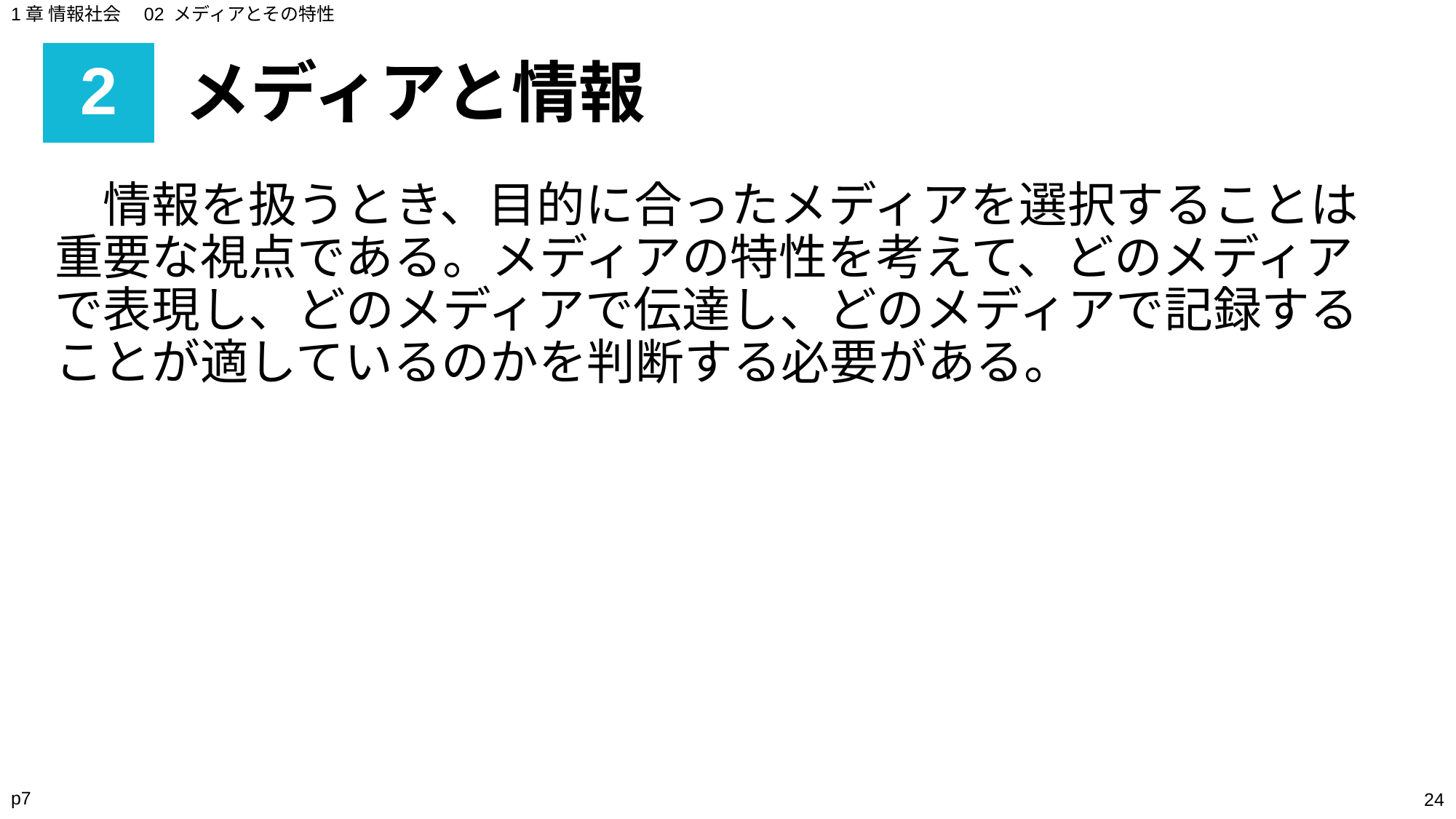

1章 情報社会　02 メディアとその特性

# 2
メディアと情報
　情報を扱うとき、目的に合ったメディアを選択することは重要な視点である。メディアの特性を考えて、どのメディアで表現し、どのメディアで伝達し、どのメディアで記録することが適しているのかを判断する必要がある。

p7
24